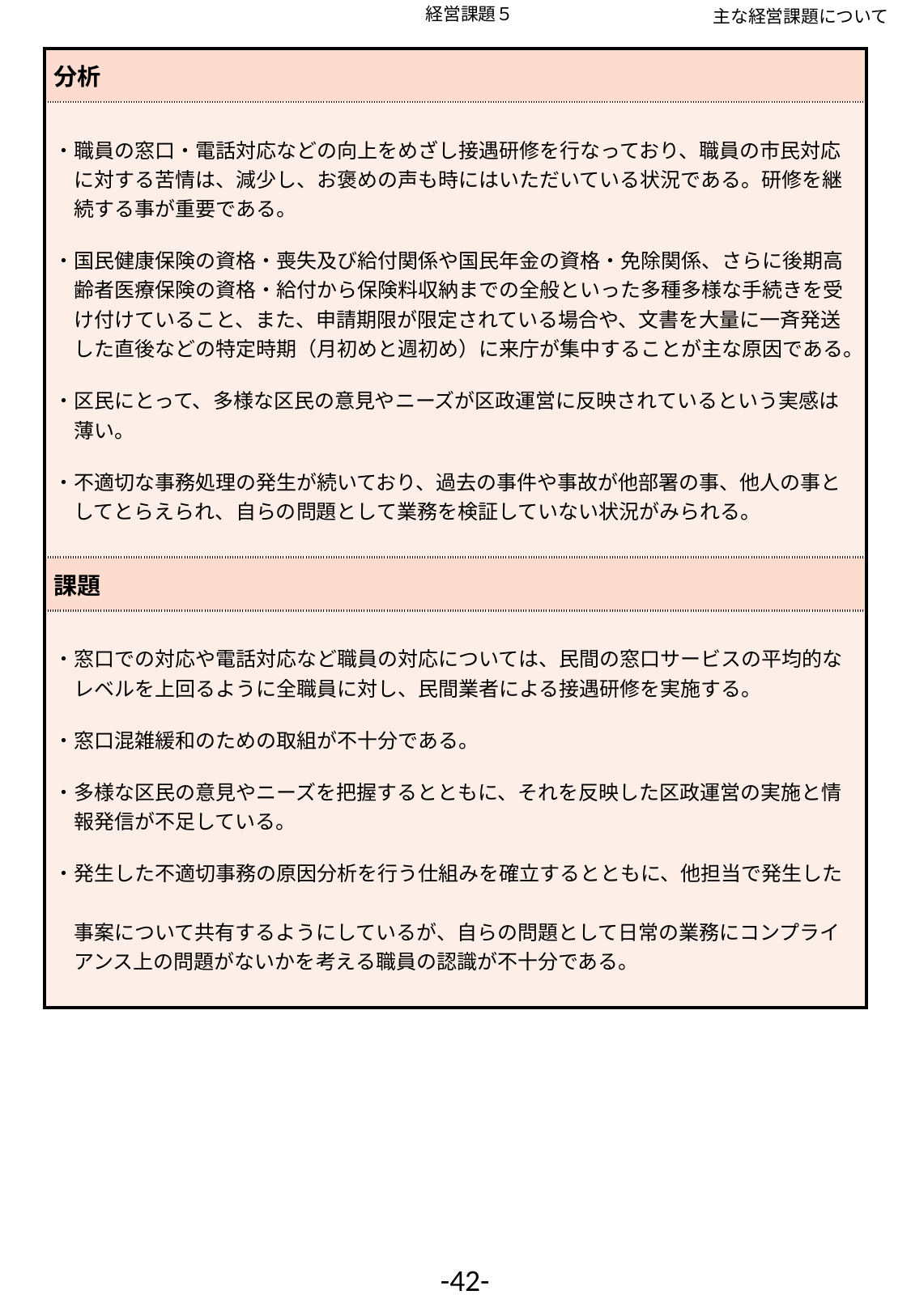

主な経営課題について
経営課題５
| 分析 |
| --- |
| ・職員の窓口・電話対応などの向上をめざし接遇研修を行なっており、職員の市民対応 　に対する苦情は、減少し、お褒めの声も時にはいただいている状況である。研修を継 　続する事が重要である。 ・国民健康保険の資格・喪失及び給付関係や国民年金の資格・免除関係、さらに後期高 　齢者医療保険の資格・給付から保険料収納までの全般といった多種多様な手続きを受 　け付けていること、また、申請期限が限定されている場合や、文書を大量に一斉発送 　した直後などの特定時期（月初めと週初め）に来庁が集中することが主な原因である。 ・区民にとって、多様な区民の意見やニーズが区政運営に反映されているという実感は 　薄い。 ・不適切な事務処理の発生が続いており、過去の事件や事故が他部署の事、他人の事と 　してとらえられ、自らの問題として業務を検証していない状況がみられる。 |
| 課題 |
| ・窓口での対応や電話対応など職員の対応については、民間の窓口サービスの平均的な 　レベルを上回るように全職員に対し、民間業者による接遇研修を実施する。 ・窓口混雑緩和のための取組が不十分である。 ・多様な区民の意見やニーズを把握するとともに、それを反映した区政運営の実施と情 　報発信が不足している。 ・発生した不適切事務の原因分析を行う仕組みを確立するとともに、他担当で発生した　　 　事案について共有するようにしているが、自らの問題として日常の業務にコンプライ 　アンス上の問題がないかを考える職員の認識が不十分である。 |
-42-